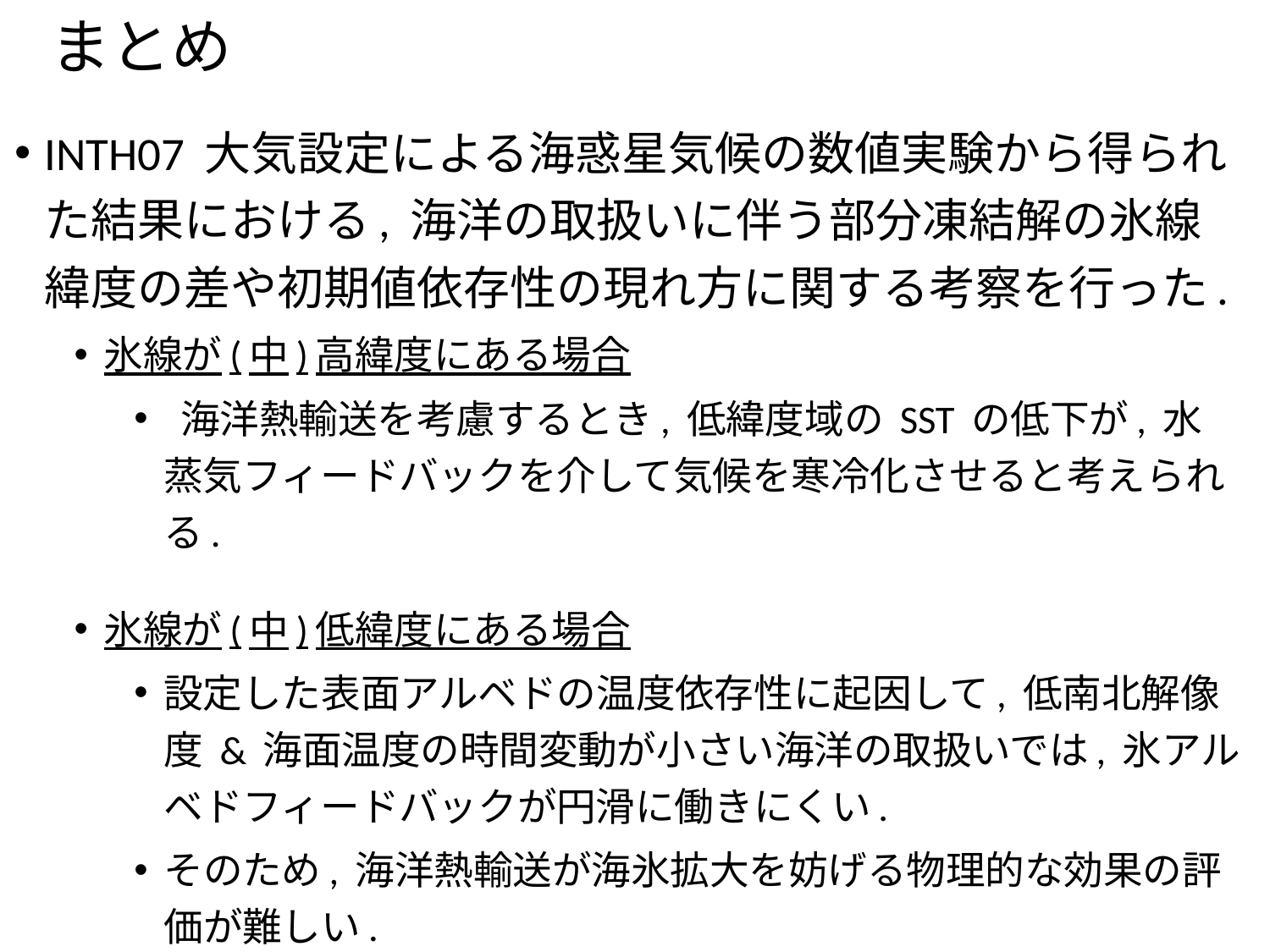

# まとめ
INTH07 大気設定による海惑星気候の数値実験から得られた結果における, 海洋の取扱いに伴う部分凍結解の氷線緯度の差や初期値依存性の現れ方に関する考察を行った.
氷線が(中)高緯度にある場合
 海洋熱輸送を考慮するとき, 低緯度域の SST の低下が, 水蒸気フィードバックを介して気候を寒冷化させると考えられる.

氷線が(中)低緯度にある場合
設定した表面アルベドの温度依存性に起因して, 低南北解像度 & 海面温度の時間変動が小さい海洋の取扱いでは, 氷アルベドフィードバックが円滑に働きにくい.
そのため, 海洋熱輸送が海氷拡大を妨げる物理的な効果の評価が難しい.